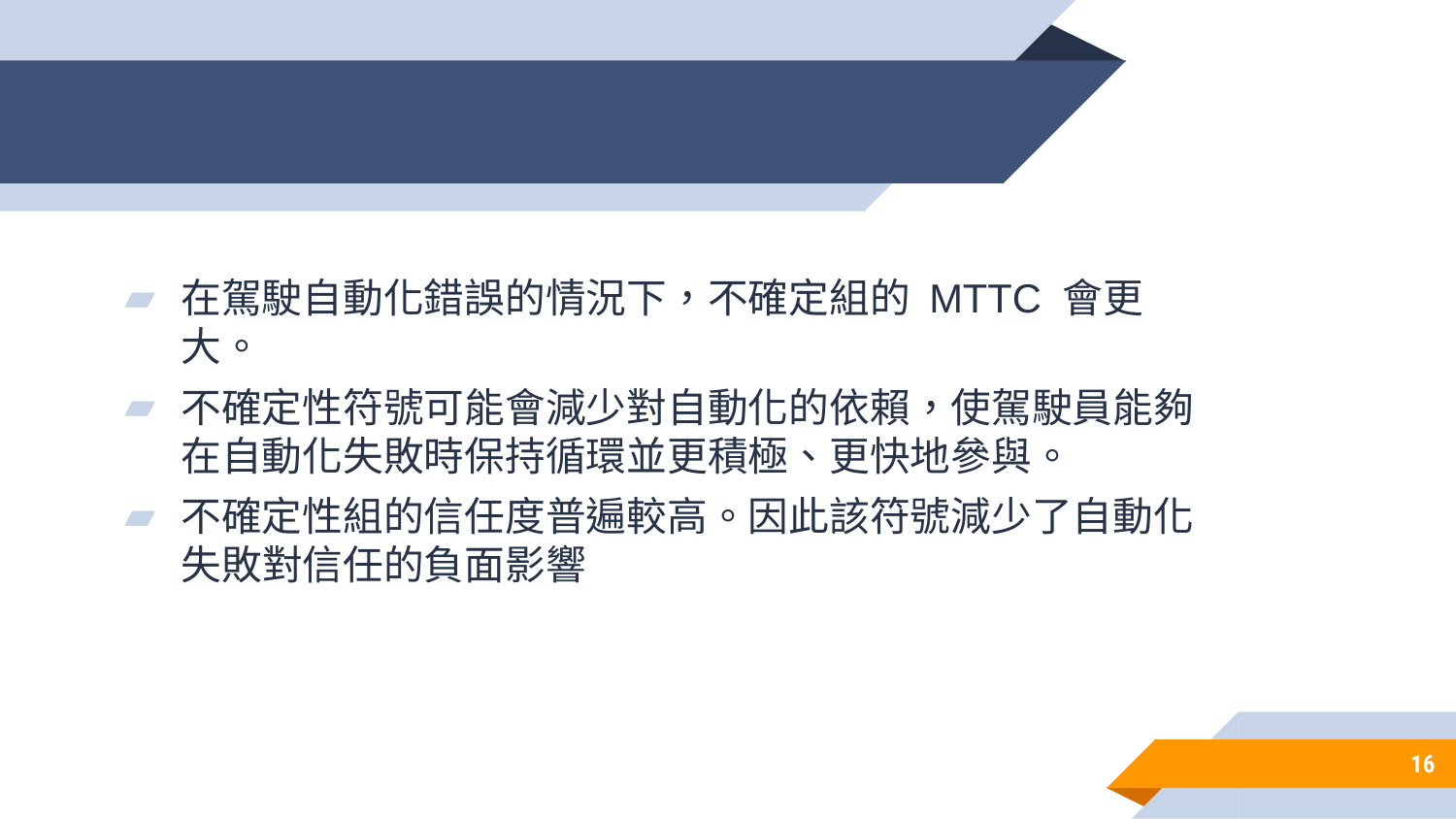

#
在駕駛自動化錯誤的情況下，不確定組的 MTTC 會更大。
不確定性符號可能會減少對自動化的依賴，使駕駛員能夠在自動化失敗時保持循環並更積極、更快地參與。
不確定性組的信任度普遍較高。因此該符號減少了自動化失敗對信任的負面影響

16